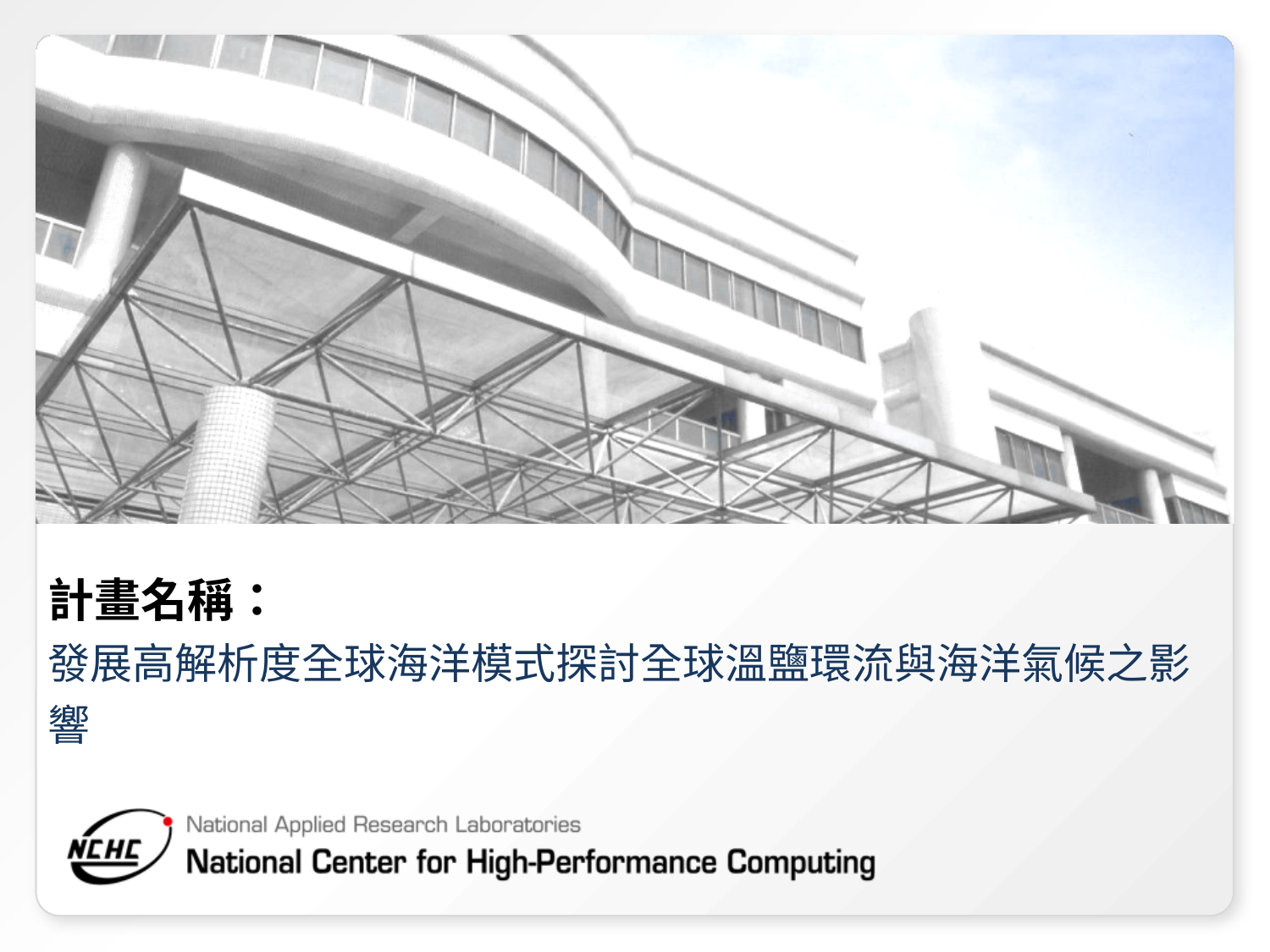

# 計畫名稱： 發展高解析度全球海洋模式探討全球溫鹽環流與海洋氣候之影響